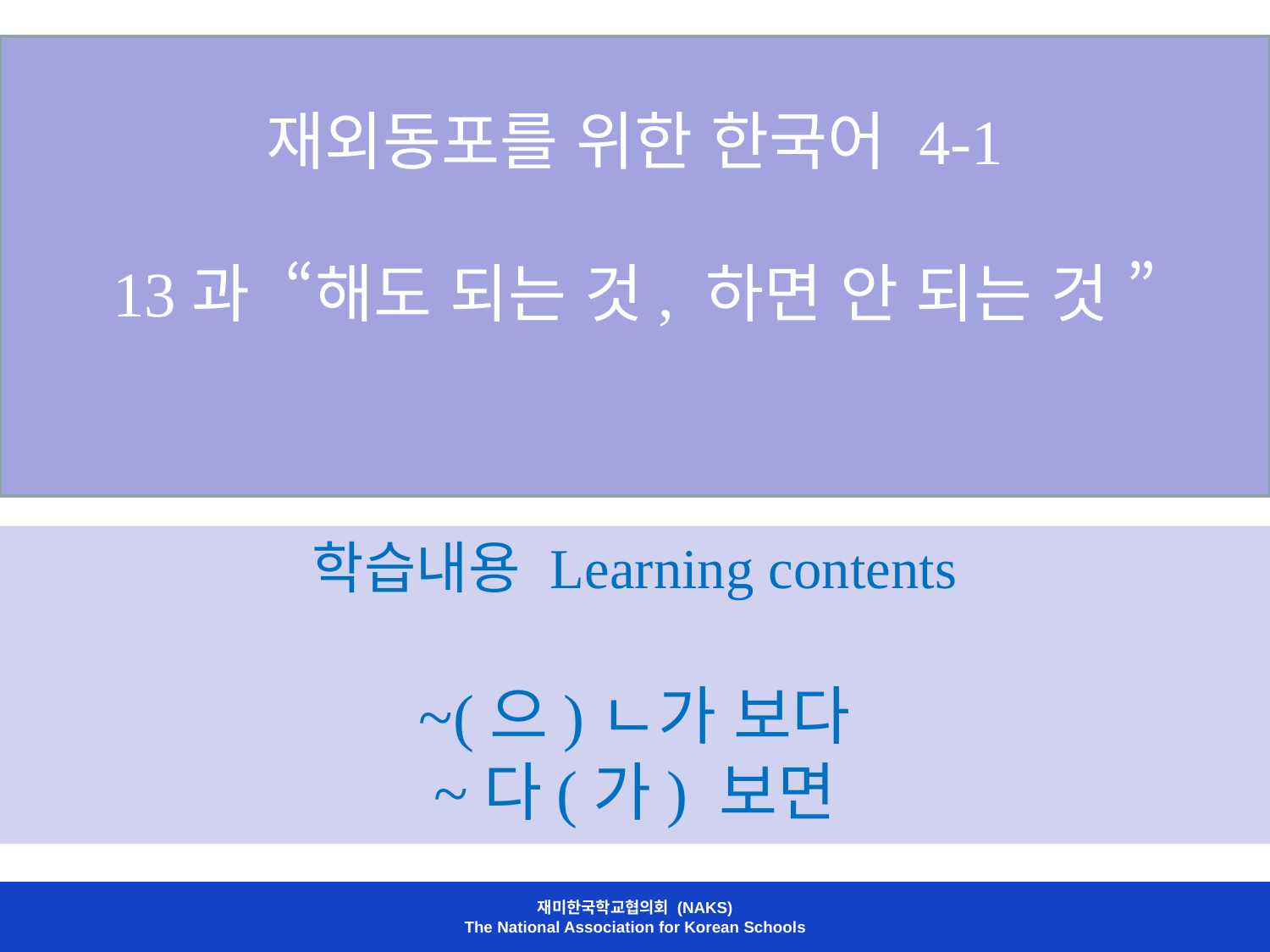

# 재외동포를 위한 한국어 4-1 13과  “해도 되는 것, 하면 안 되는 것 ”
학습내용 Learning contents

~(으)ㄴ가 보다
~다(가) 보면

재미한국학교협의회 (NAKS)
The National Association for Korean Schools